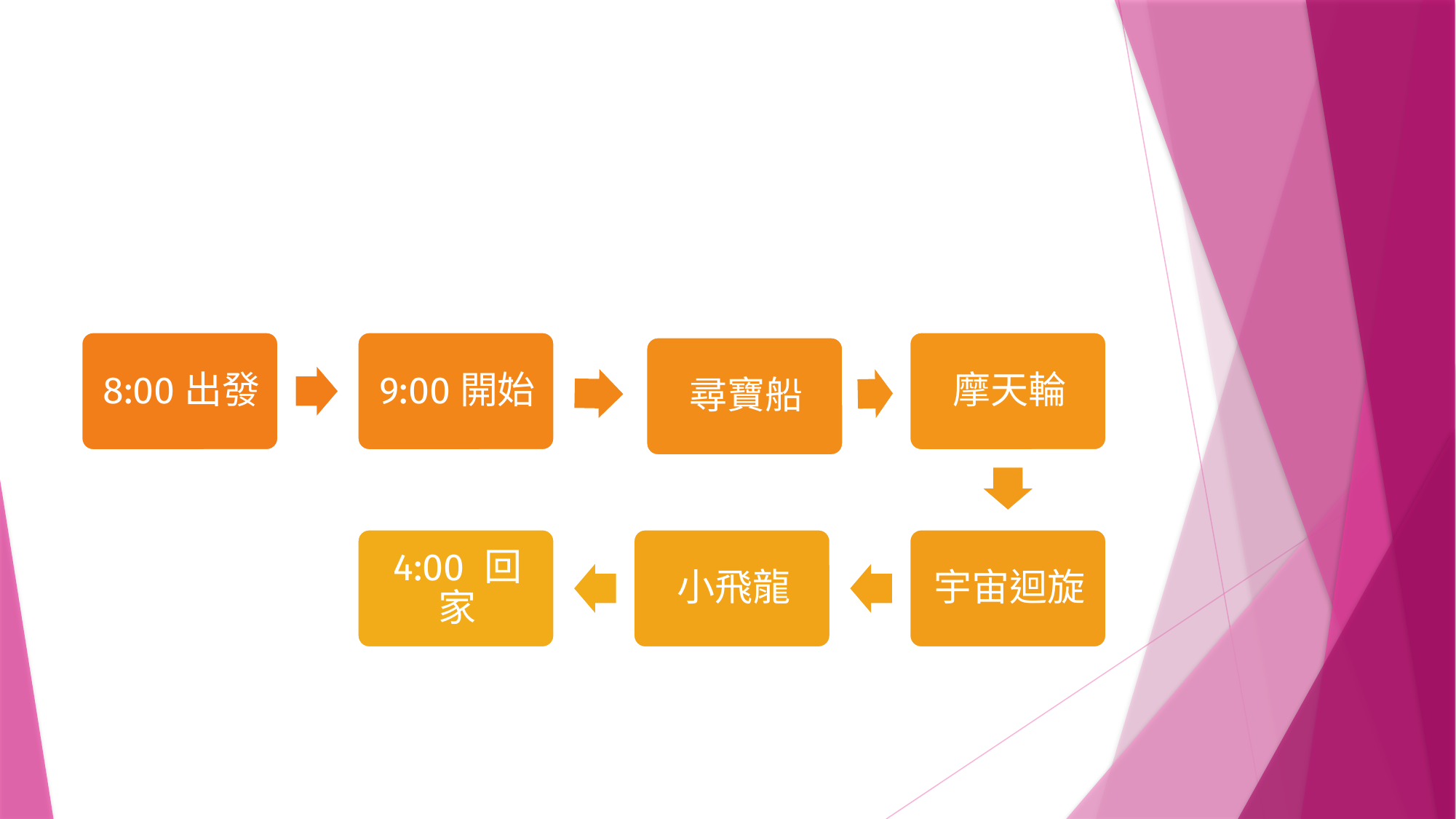

#
8:00出發

9:00開始

尋寶船

摩天輪

宇宙迴旋

小飛龍

4:00 回家